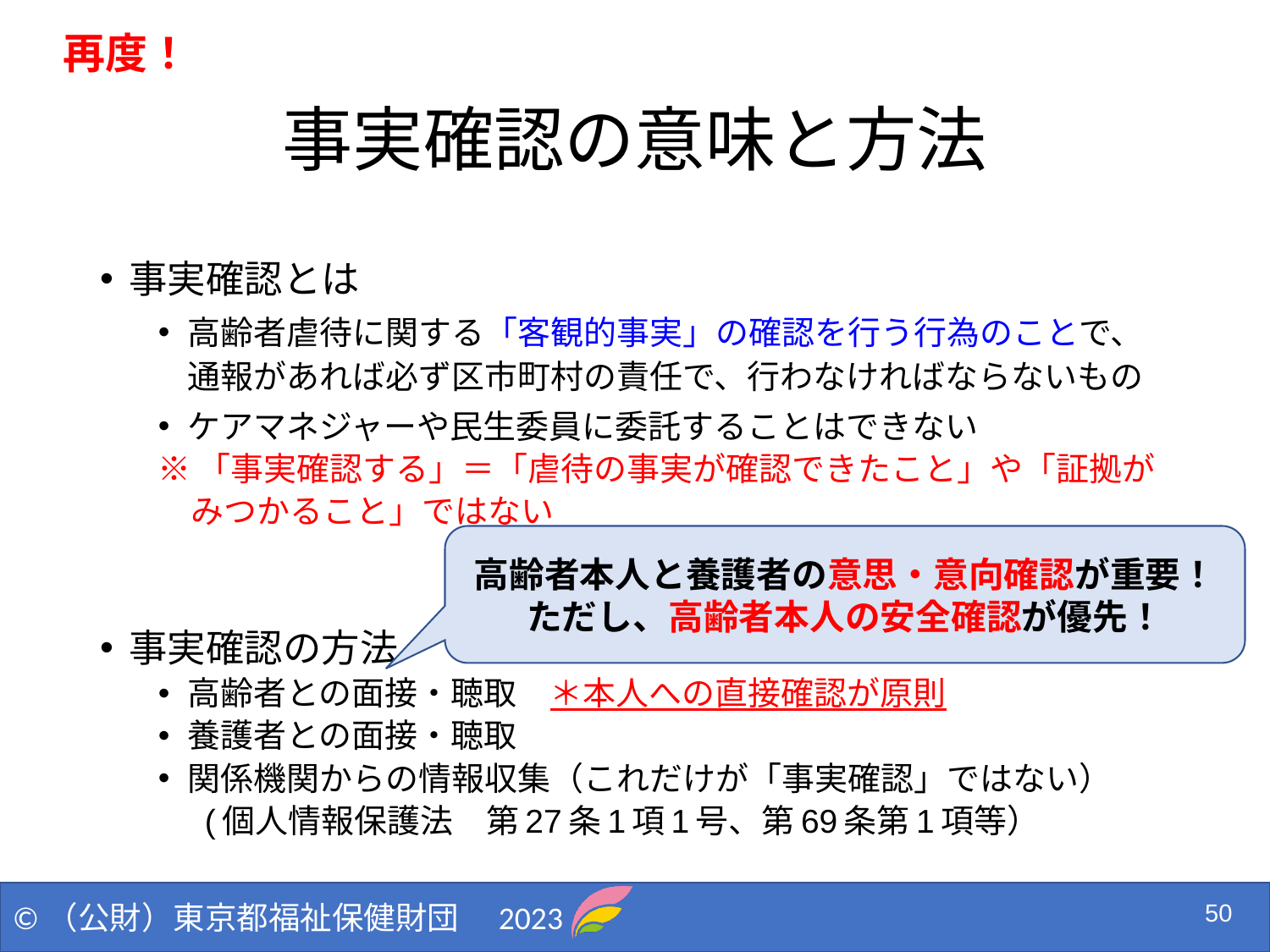

再度！
# 事実確認の意味と方法
事実確認とは
高齢者虐待に関する「客観的事実」の確認を行う行為のことで、通報があれば必ず区市町村の責任で、行わなければならないもの
ケアマネジャーや民生委員に委託することはできない
※「事実確認する」＝「虐待の事実が確認できたこと」や「証拠が
　みつかること」ではない

事実確認の方法
高齢者との面接・聴取　＊本人への直接確認が原則
養護者との面接・聴取
関係機関からの情報収集（これだけが「事実確認」ではない）
　 (個人情報保護法　第27条1項1号、第69条第1項等）
高齢者本人と養護者の意思・意向確認が重要！
ただし、高齢者本人の安全確認が優先！
50